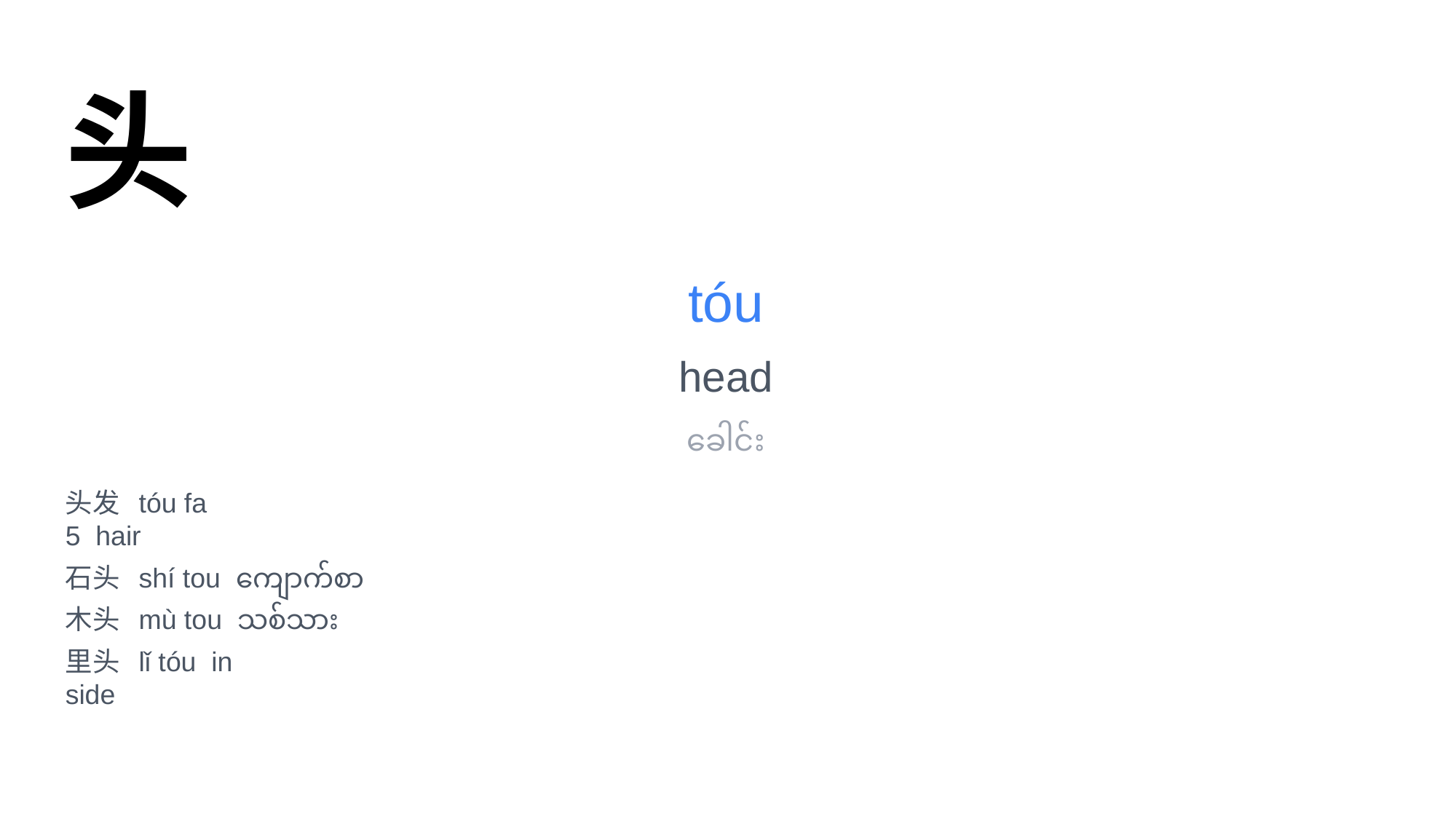

头
tóu
head
ခေါင်း
头发  tóu fa
5  hair
石头  shí tou  ကျောက်စာ
木头  mù tou  သစ်သား
里头  lǐ tóu  in
side